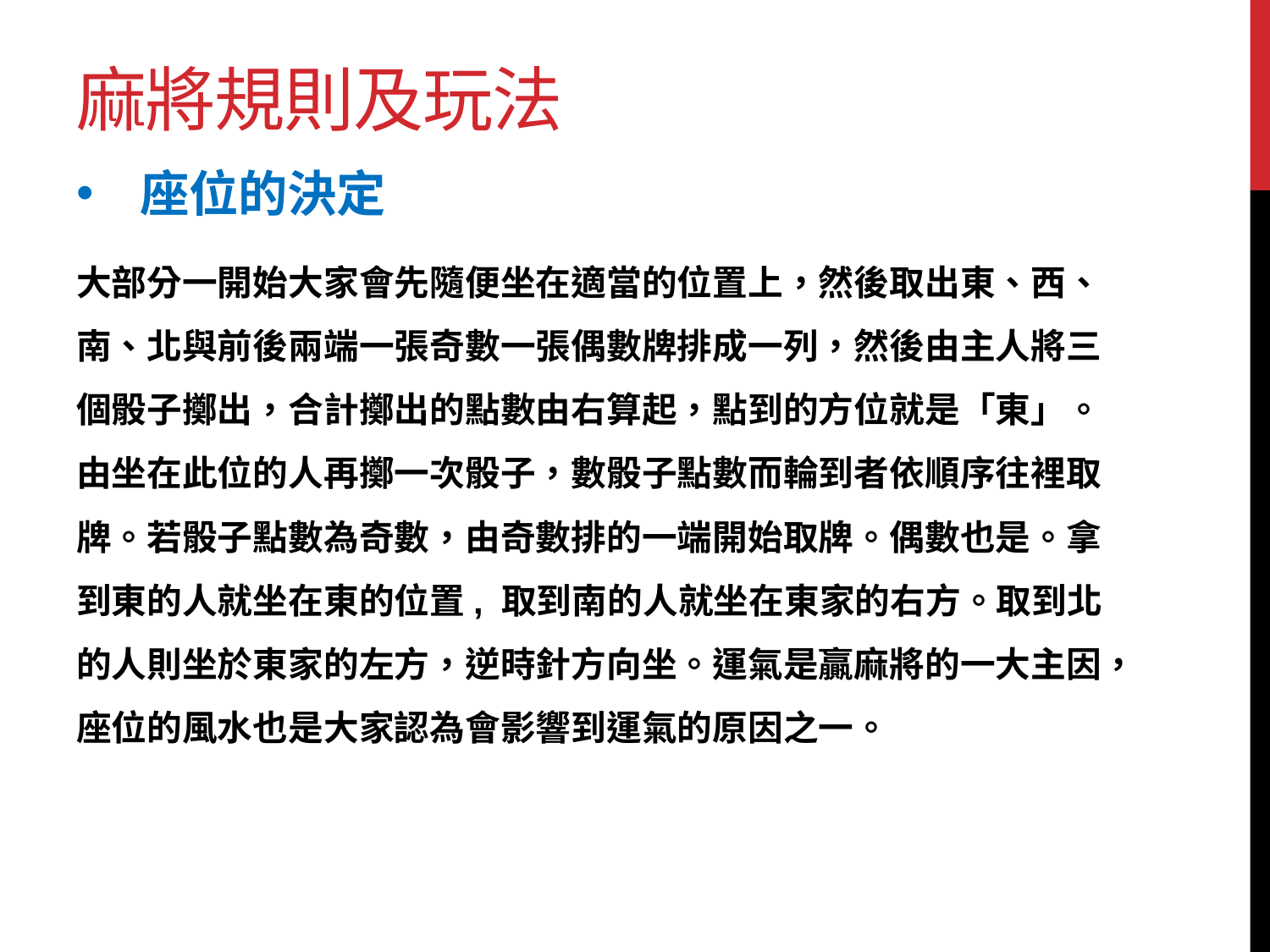

# 麻將規則及玩法
座位的決定
大部分一開始大家會先隨便坐在適當的位置上，然後取出東、西、南、北與前後兩端一張奇數一張偶數牌排成一列，然後由主人將三個骰子擲出，合計擲出的點數由右算起，點到的方位就是「東」。由坐在此位的人再擲一次骰子，數骰子點數而輪到者依順序往裡取牌。若骰子點數為奇數，由奇數排的一端開始取牌。偶數也是。拿到東的人就坐在東的位置, 取到南的人就坐在東家的右方。取到北的人則坐於東家的左方，逆時針方向坐。運氣是贏麻將的一大主因，座位的風水也是大家認為會影響到運氣的原因之一。